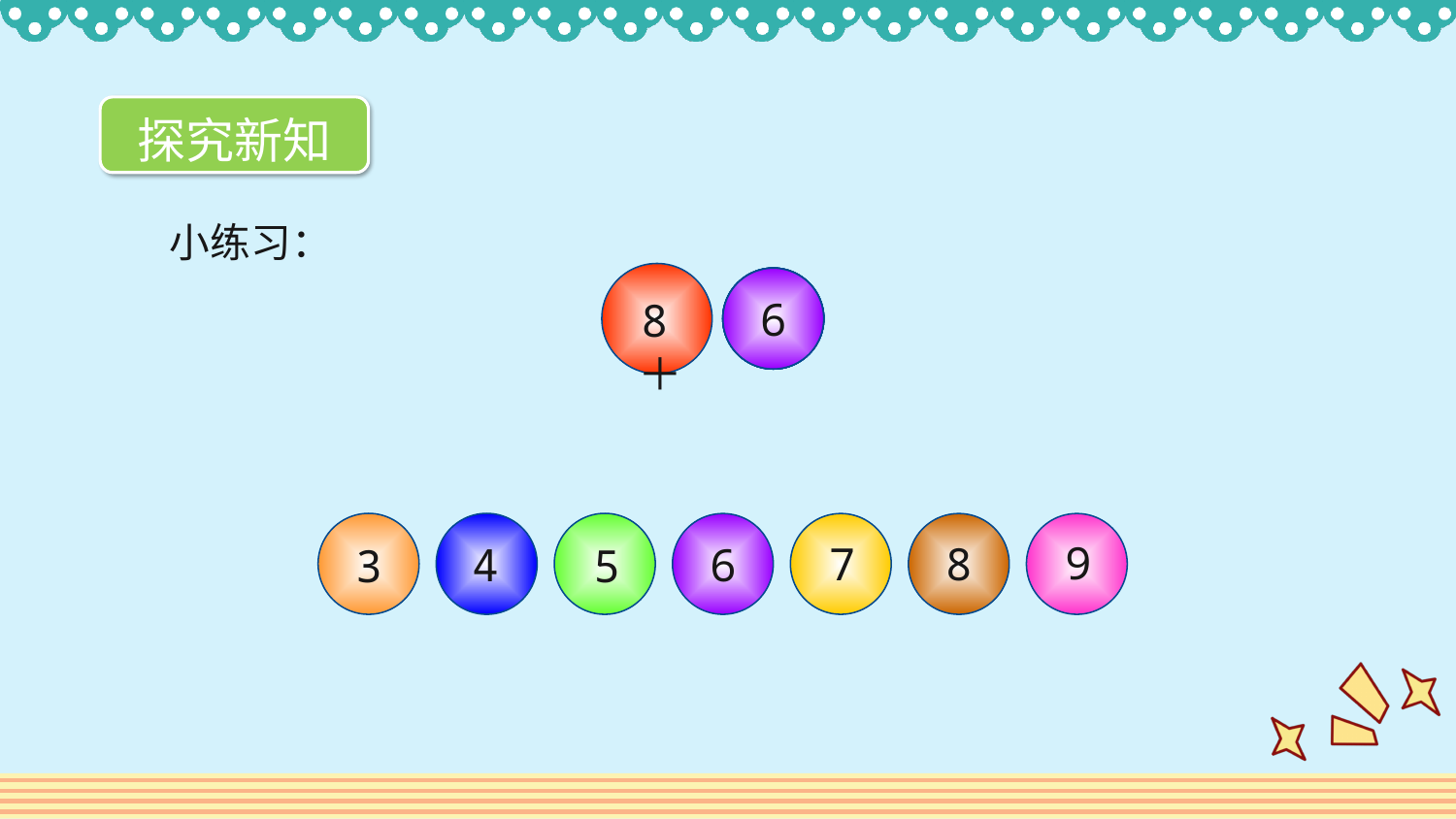

探究新知
小练习：

8＋

3

4

5

7

8

9

6

3

4

5

6

7

8

9